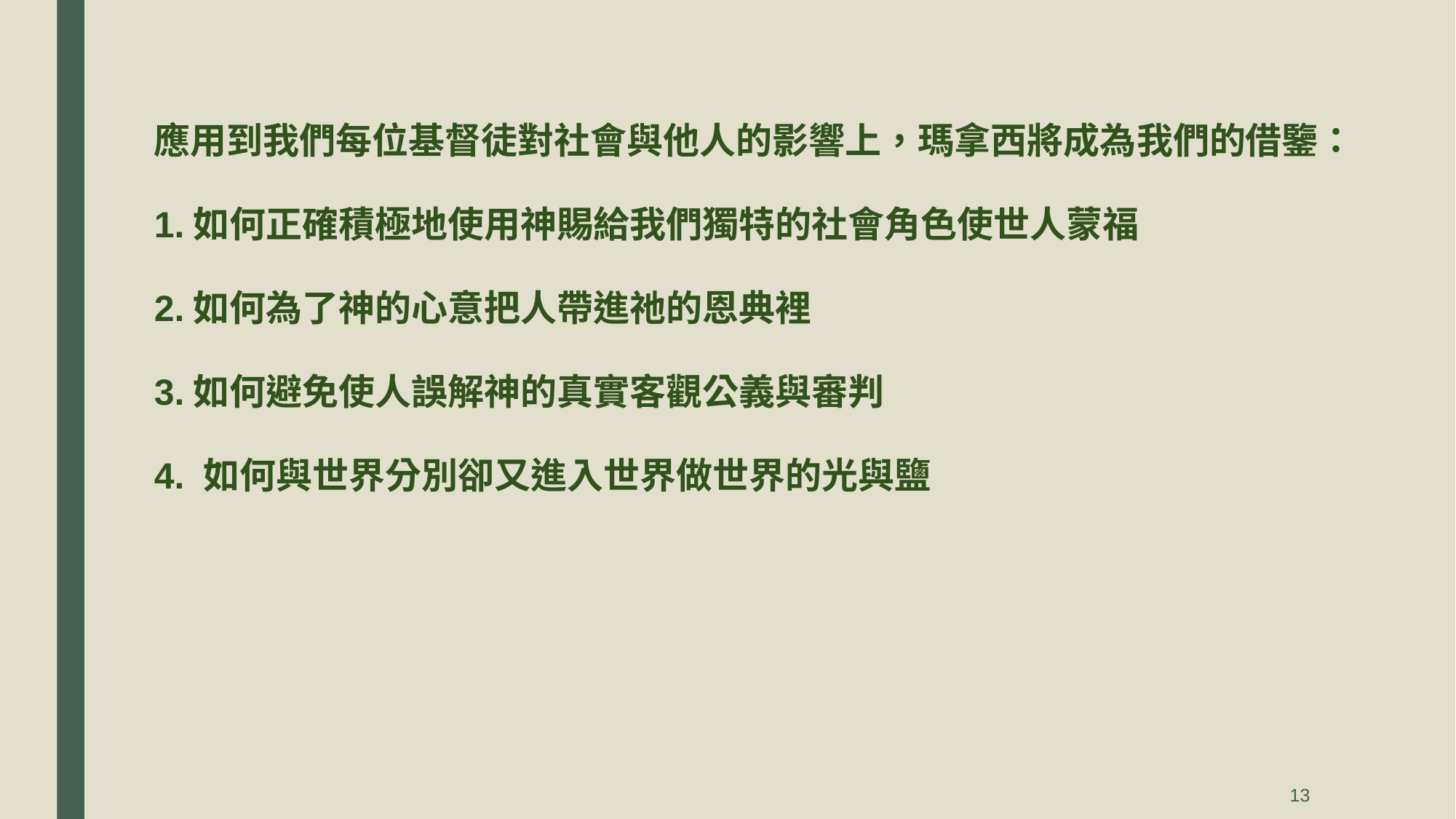

應用到我們每位基督徒對社會與他人的影響上，瑪拿西將成為我們的借鑒：
1.如何正確積極地使用神賜給我們獨特的社會角色使世人蒙福
2.如何為了神的心意把人帶進祂的恩典裡
3.如何避免使人誤解神的真實客觀公義與審判
4. 如何與世界分別卻又進入世界做世界的光與鹽
13